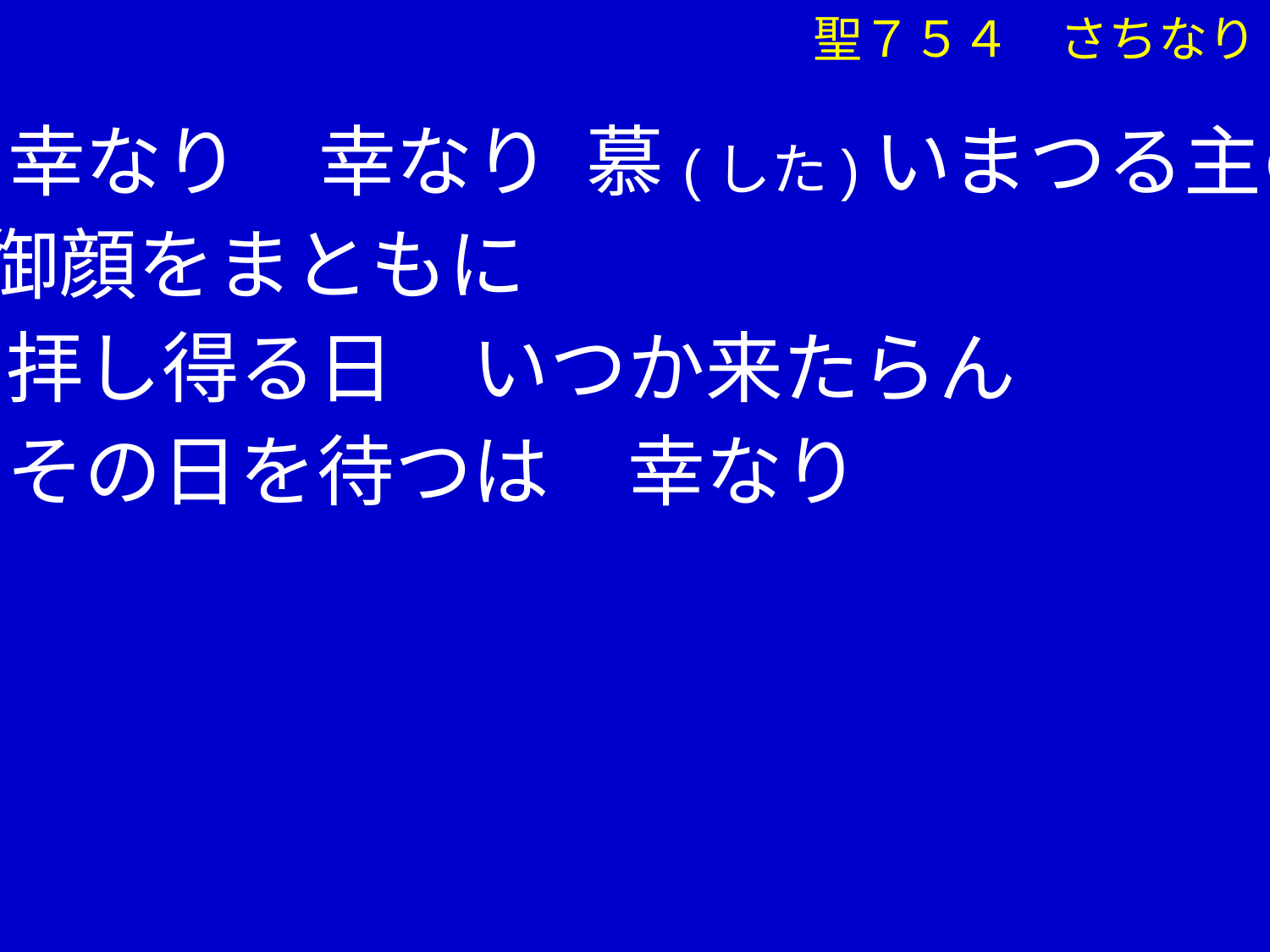

聖７５４　さちなり
③幸なり　幸なり  慕(した)いまつる主の
   御顔をまともに
　 拝し得る日　いつか来たらん
　 その日を待つは　幸なり